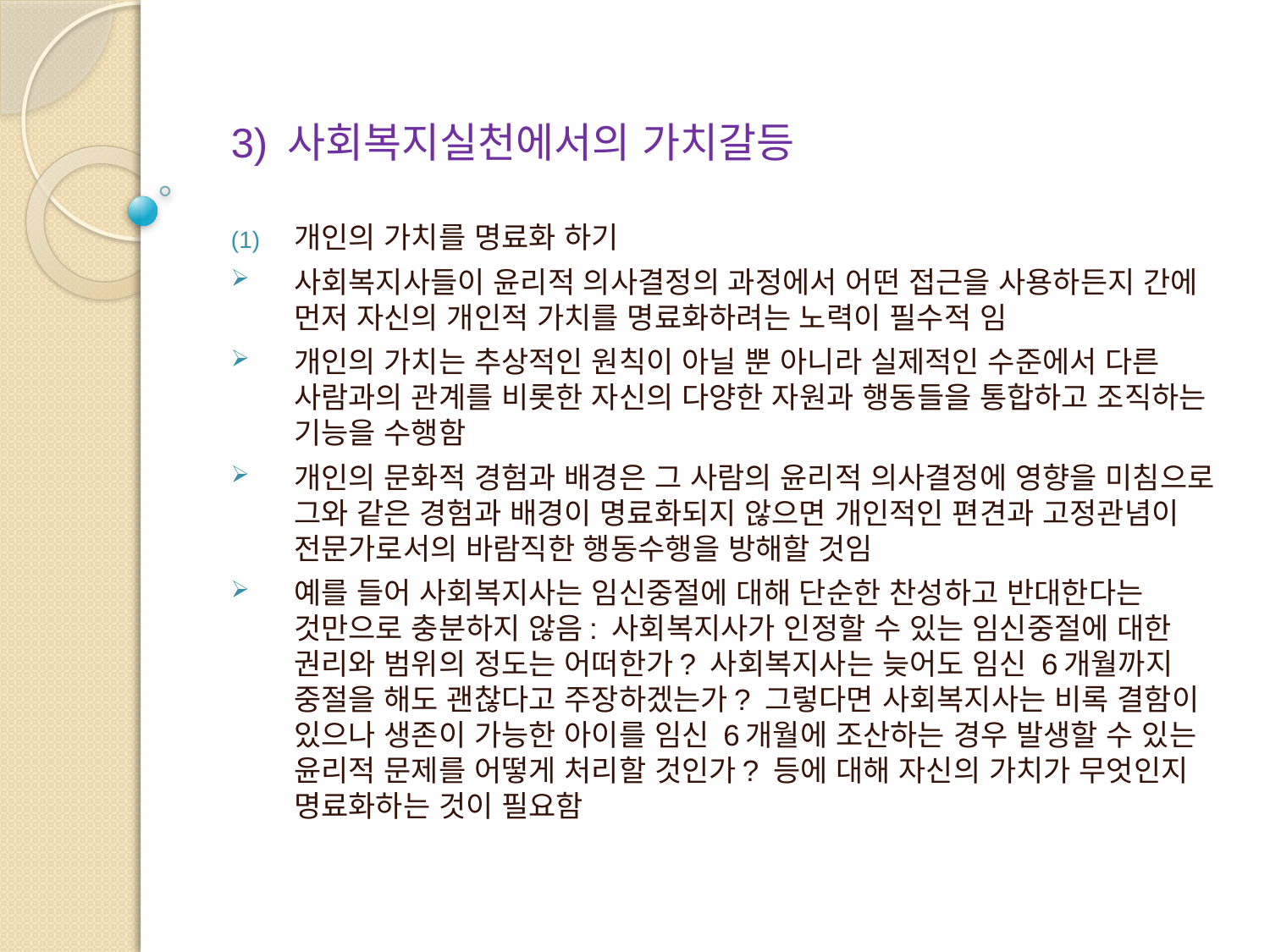

3) 사회복지실천에서의 가치갈등

개인의 가치를 명료화 하기
사회복지사들이 윤리적 의사결정의 과정에서 어떤 접근을 사용하든지 간에 먼저 자신의 개인적 가치를 명료화하려는 노력이 필수적 임
개인의 가치는 추상적인 원칙이 아닐 뿐 아니라 실제적인 수준에서 다른 사람과의 관계를 비롯한 자신의 다양한 자원과 행동들을 통합하고 조직하는 기능을 수행함
개인의 문화적 경험과 배경은 그 사람의 윤리적 의사결정에 영향을 미침으로 그와 같은 경험과 배경이 명료화되지 않으면 개인적인 편견과 고정관념이 전문가로서의 바람직한 행동수행을 방해할 것임
예를 들어 사회복지사는 임신중절에 대해 단순한 찬성하고 반대한다는 것만으로 충분하지 않음: 사회복지사가 인정할 수 있는 임신중절에 대한 권리와 범위의 정도는 어떠한가? 사회복지사는 늦어도 임신 6개월까지 중절을 해도 괜찮다고 주장하겠는가? 그렇다면 사회복지사는 비록 결함이 있으나 생존이 가능한 아이를 임신 6개월에 조산하는 경우 발생할 수 있는 윤리적 문제를 어떻게 처리할 것인가? 등에 대해 자신의 가치가 무엇인지 명료화하는 것이 필요함